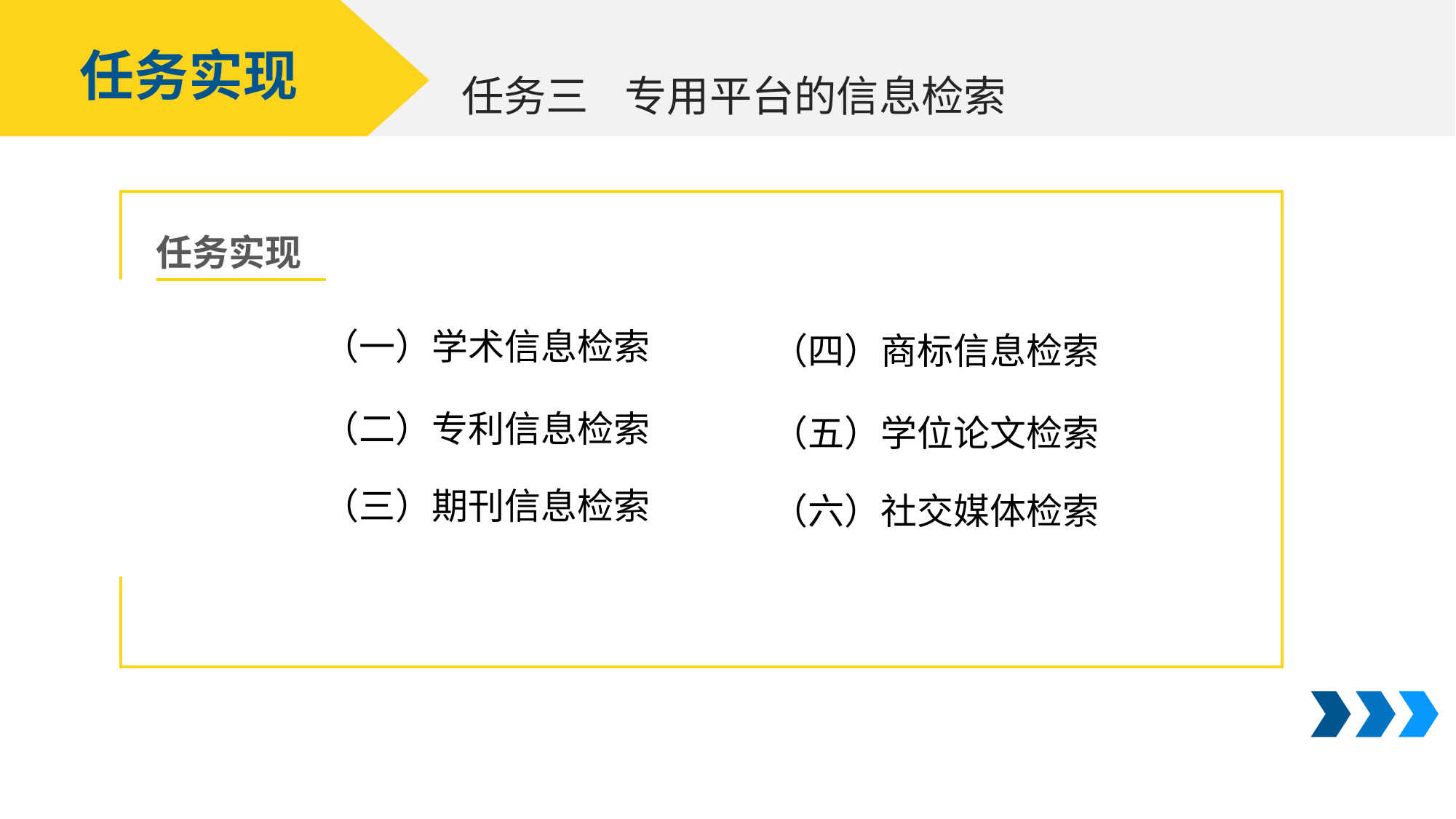

任务实现
专用平台的信息检索
任务三

任务实现

（一）学术信息检索
（四）商标信息检索
（二）专利信息检索
（五）学位论文检索
（三）期刊信息检索
（六）社交媒体检索